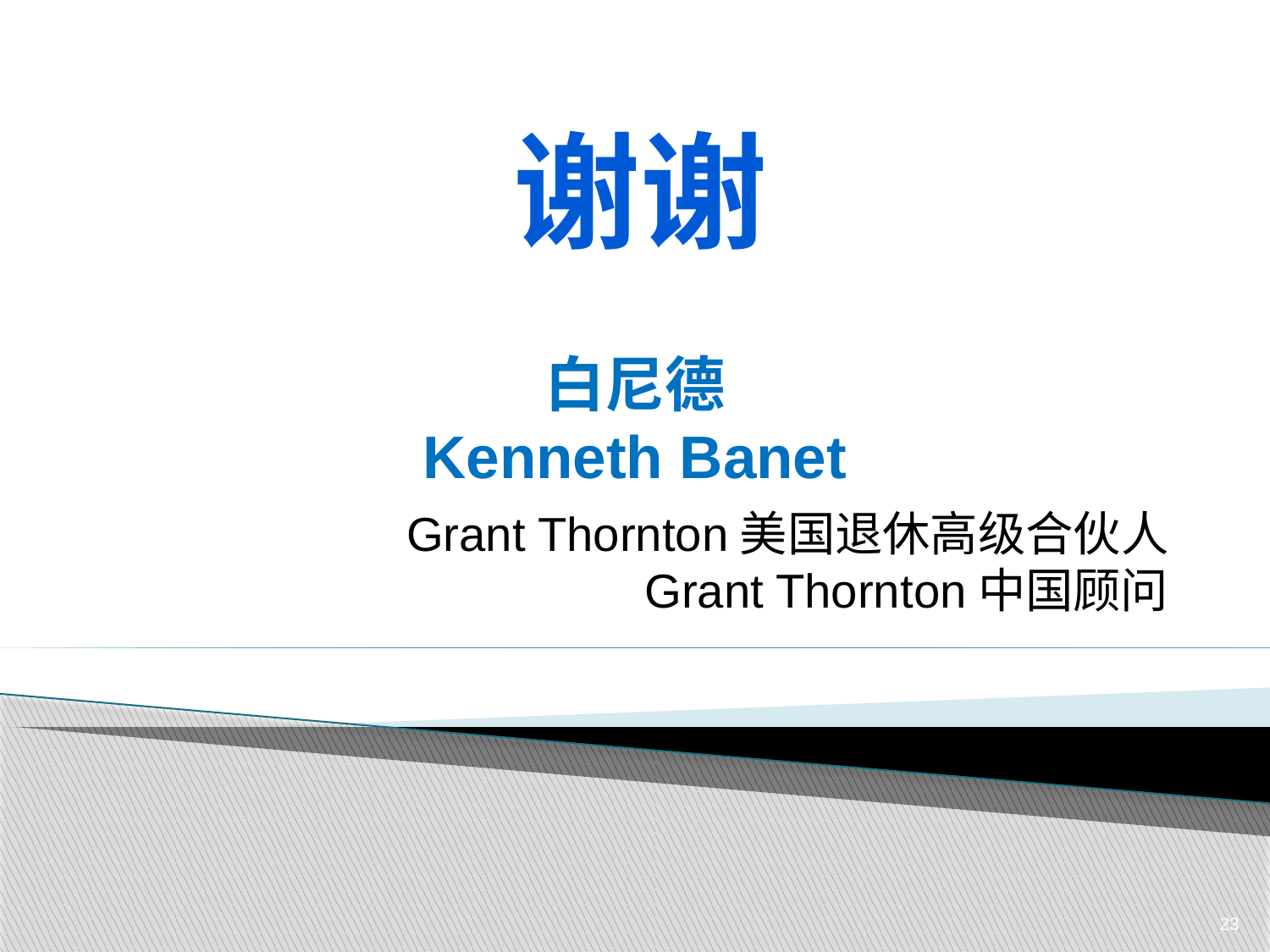

谢谢
# 白尼德 Kenneth Banet
Grant Thornton美国退休高级合伙人
Grant Thornton中国顾问
23